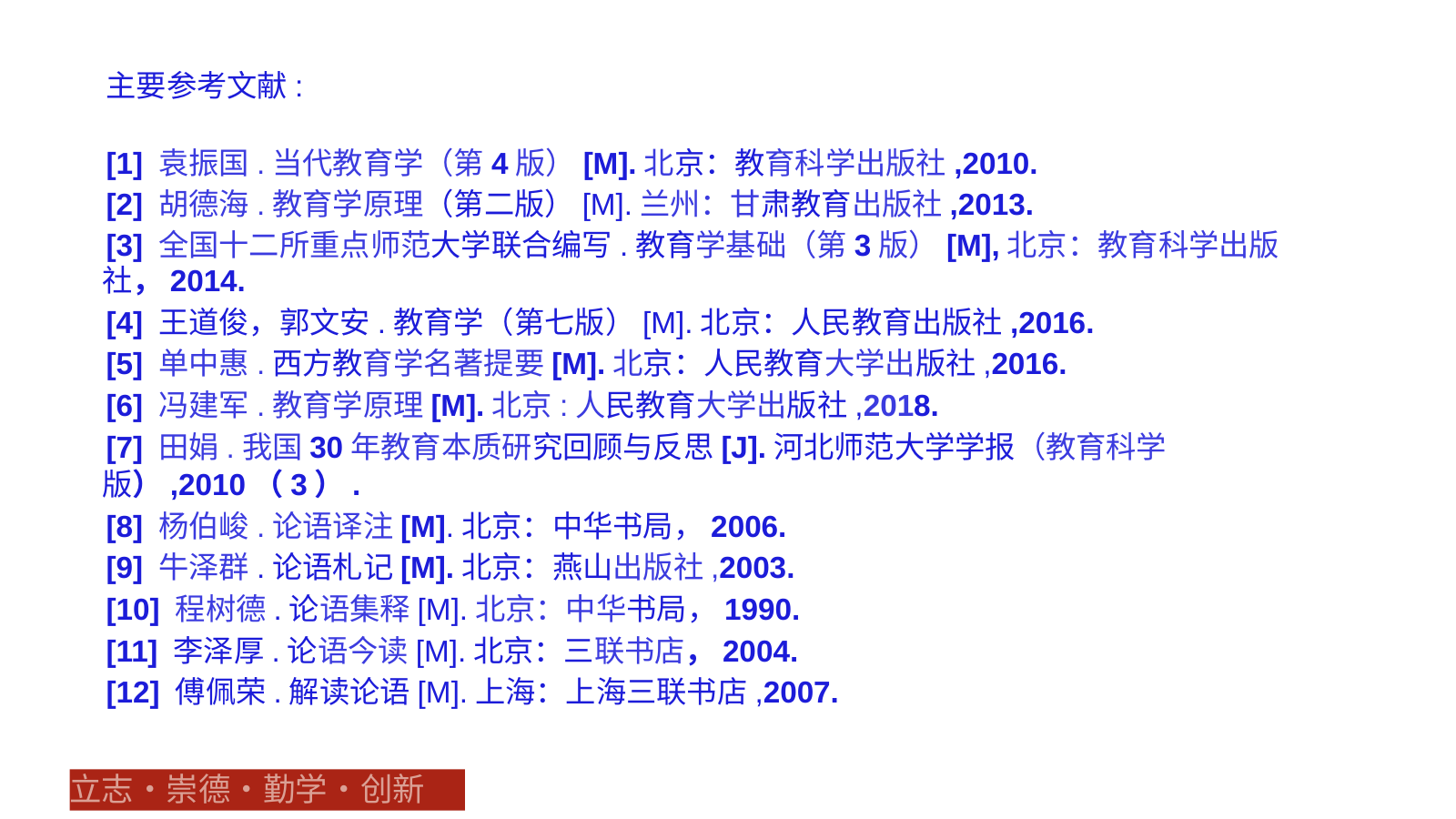

主要参考文献:
[1] 袁振国.当代教育学（第4版）[M].北京：教育科学出版社,2010.
[2] 胡德海.教育学原理（第二版）[M].兰州：甘肃教育出版社,2013.
[3] 全国十二所重点师范大学联合编写.教育学基础（第3版）[M],北京：教育科学出版 社，2014.
[4] 王道俊，郭文安.教育学（第七版）[M].北京：人民教育出版社,2016.
[5] 单中惠.西方教育学名著提要[M].北京：人民教育大学出版社,2016.
[6] 冯建军.教育学原理[M].北京:人民教育大学出版社,2018.
[7] 田娟.我国30年教育本质研究回顾与反思[J].河北师范大学学报（教育科学 版）,2010（3）.
[8] 杨伯峻.论语译注[M].北京：中华书局，2006.
[9] 牛泽群.论语札记[M].北京：燕山出版社,2003.
[10] 程树德.论语集释[M].北京：中华书局，1990.
[11] 李泽厚.论语今读[M].北京：三联书店，2004.
[12] 傅佩荣.解读论语[M].上海：上海三联书店,2007.
立志•崇德•勤学•创新